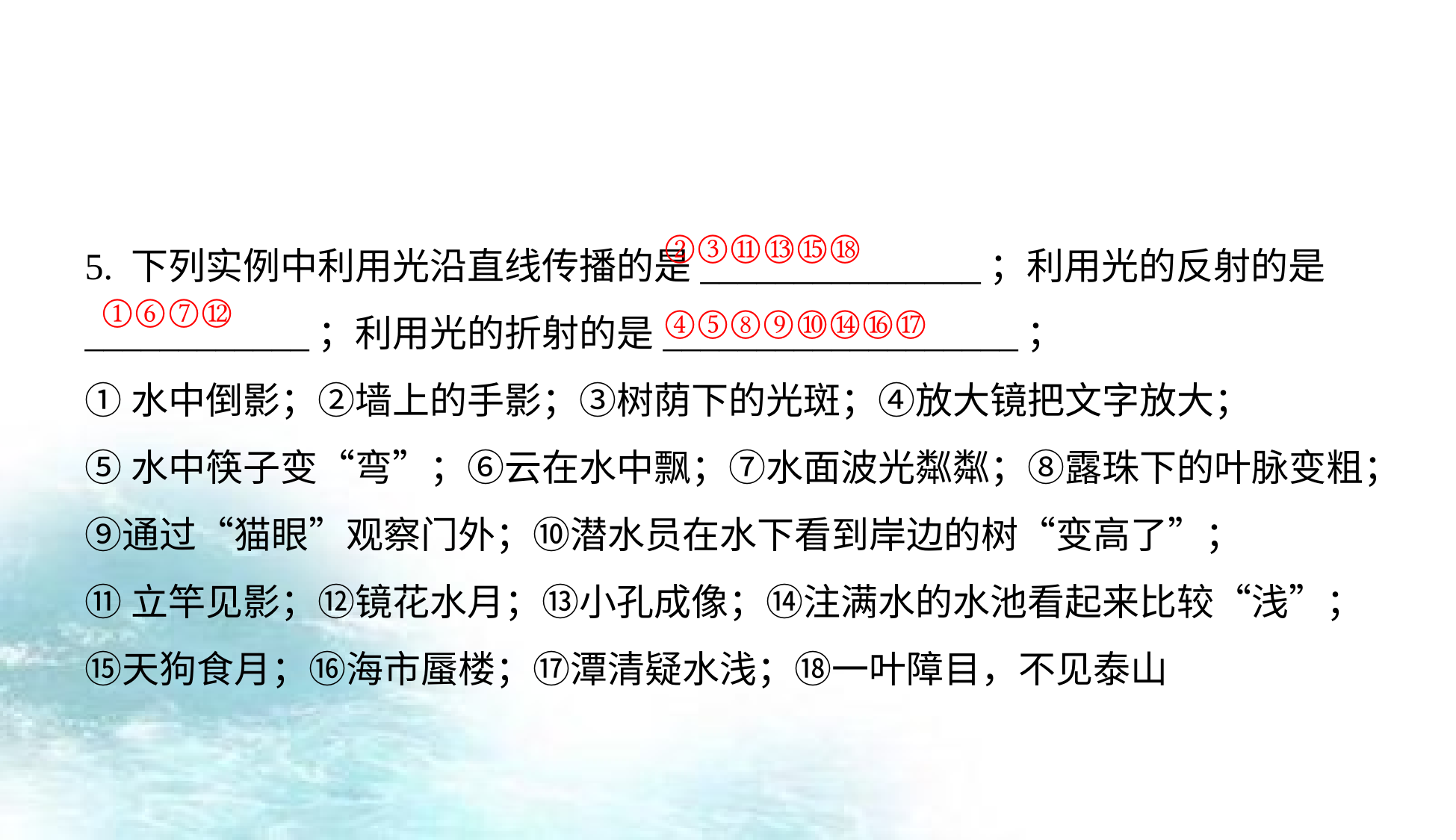

②③⑪⑬⑮⑱
5. 下列实例中利用光沿直线传播的是_______________；利用光的反射的是____________；利用光的折射的是___________________；
①水中倒影；②墙上的手影；③树荫下的光斑；④放大镜把文字放大；
⑤水中筷子变“弯”；⑥云在水中飘；⑦水面波光粼粼；⑧露珠下的叶脉变粗；⑨通过“猫眼”观察门外；⑩潜水员在水下看到岸边的树“变高了”；
⑪立竿见影；⑫镜花水月；⑬小孔成像；⑭注满水的水池看起来比较“浅”；⑮天狗食月；⑯海市蜃楼；⑰潭清疑水浅；⑱一叶障目，不见泰山
①⑥⑦⑫
④⑤⑧⑨⑩⑭⑯⑰